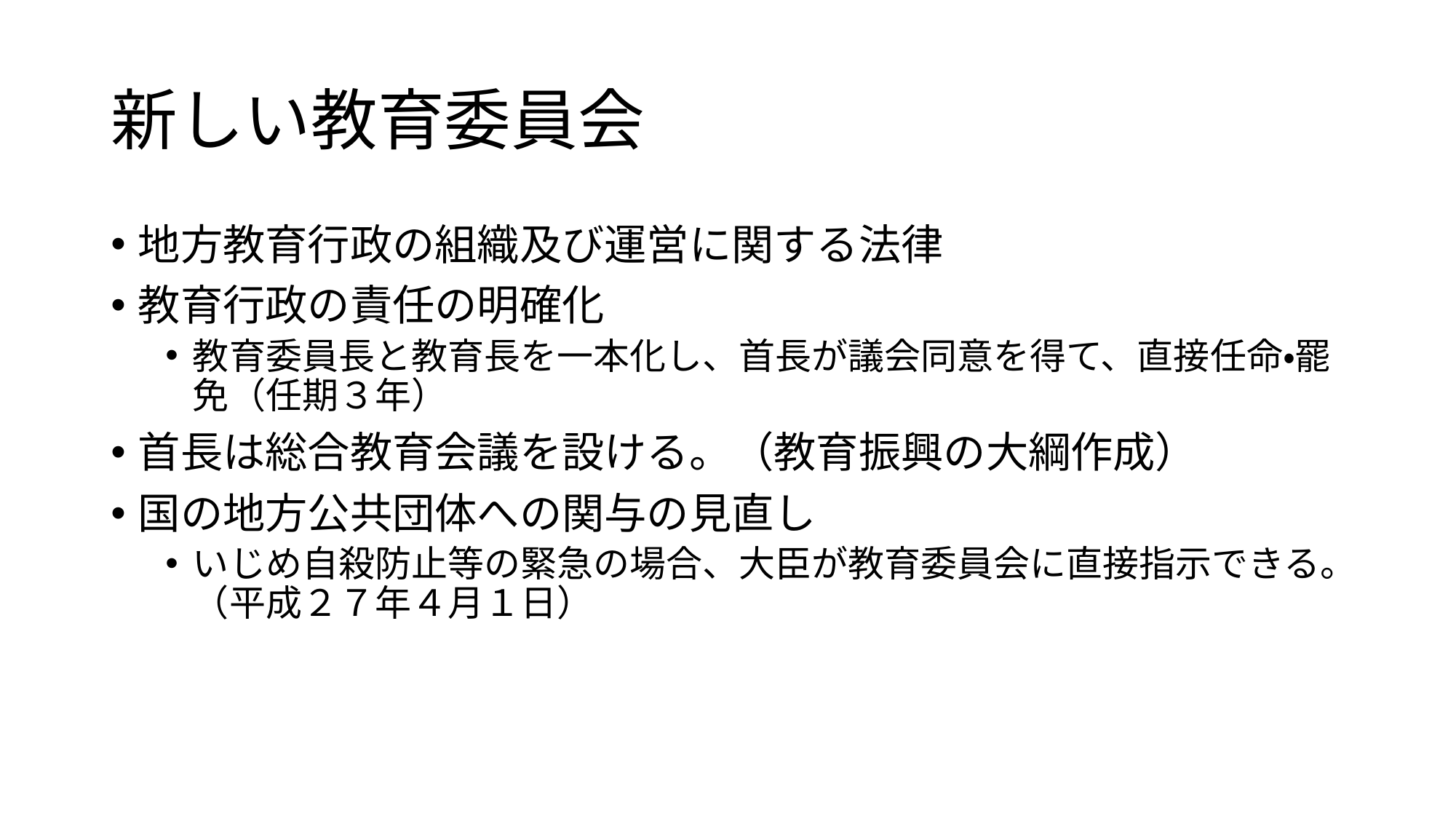

# 新しい教育委員会
地方教育行政の組織及び運営に関する法律
教育行政の責任の明確化
教育委員長と教育長を一本化し、首長が議会同意を得て、直接任命・罷免（任期３年）
首長は総合教育会議を設ける。（教育振興の大綱作成）
国の地方公共団体への関与の見直し
いじめ自殺防止等の緊急の場合、大臣が教育委員会に直接指示できる。（平成２７年４月１日）